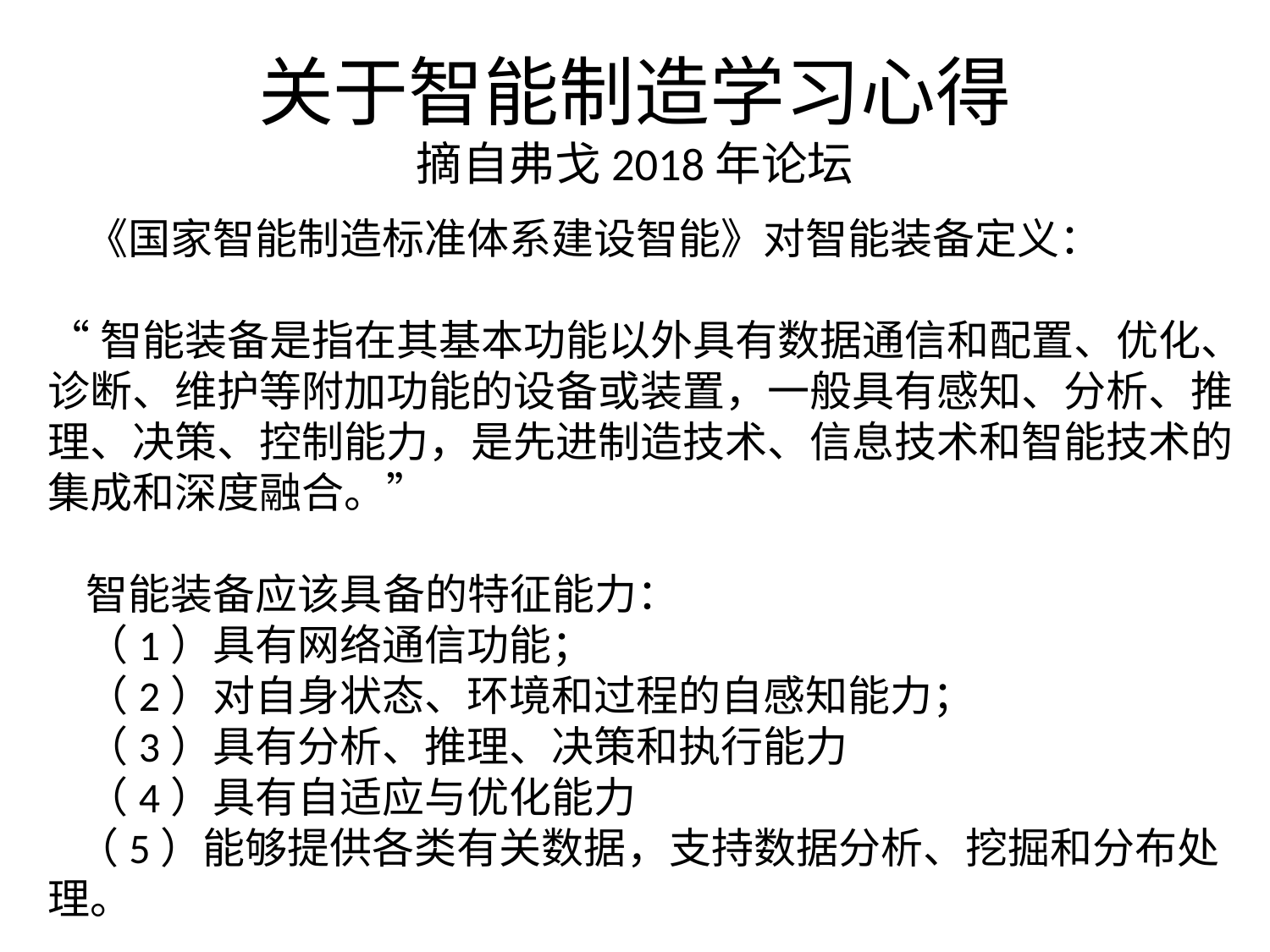

# 关于智能制造学习心得 摘自弗戈2018年论坛
   《国家智能制造标准体系建设智能》对智能装备定义：

“智能装备是指在其基本功能以外具有数据通信和配置、优化、诊断、维护等附加功能的设备或装置，一般具有感知、分析、推理、决策、控制能力，是先进制造技术、信息技术和智能技术的集成和深度融合。”

   智能装备应该具备的特征能力：
   （1）具有网络通信功能；
   （2）对自身状态、环境和过程的自感知能力；
   （3）具有分析、推理、决策和执行能力
   （4）具有自适应与优化能力
  （5）能够提供各类有关数据，支持数据分析、挖掘和分布处理。